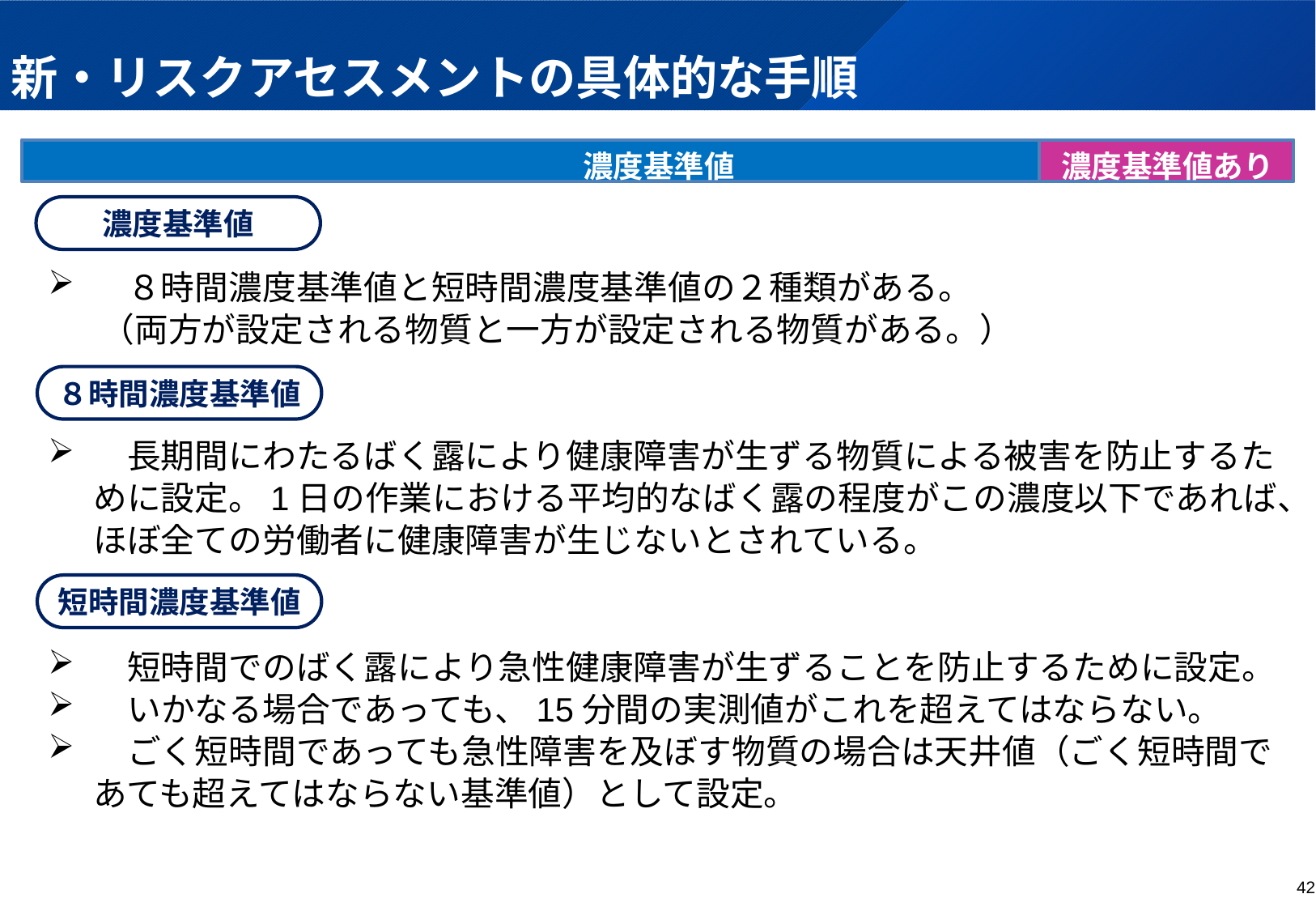

# 新・リスクアセスメントの具体的な手順
濃度基準値
濃度基準値あり
濃度基準値

　８時間濃度基準値と短時間濃度基準値の２種類がある。
 （両方が設定される物質と一方が設定される物質がある。）

　長期間にわたるばく露により健康障害が生ずる物質による被害を防止するために設定。1日の作業における平均的なばく露の程度がこの濃度以下であれば、ほぼ全ての労働者に健康障害が生じないとされている。
　短時間でのばく露により急性健康障害が生ずることを防止するために設定。
　いかなる場合であっても、15分間の実測値がこれを超えてはならない。
　ごく短時間であっても急性障害を及ぼす物質の場合は天井値（ごく短時間であても超えてはならない基準値）として設定。
８時間濃度基準値
短時間濃度基準値

42